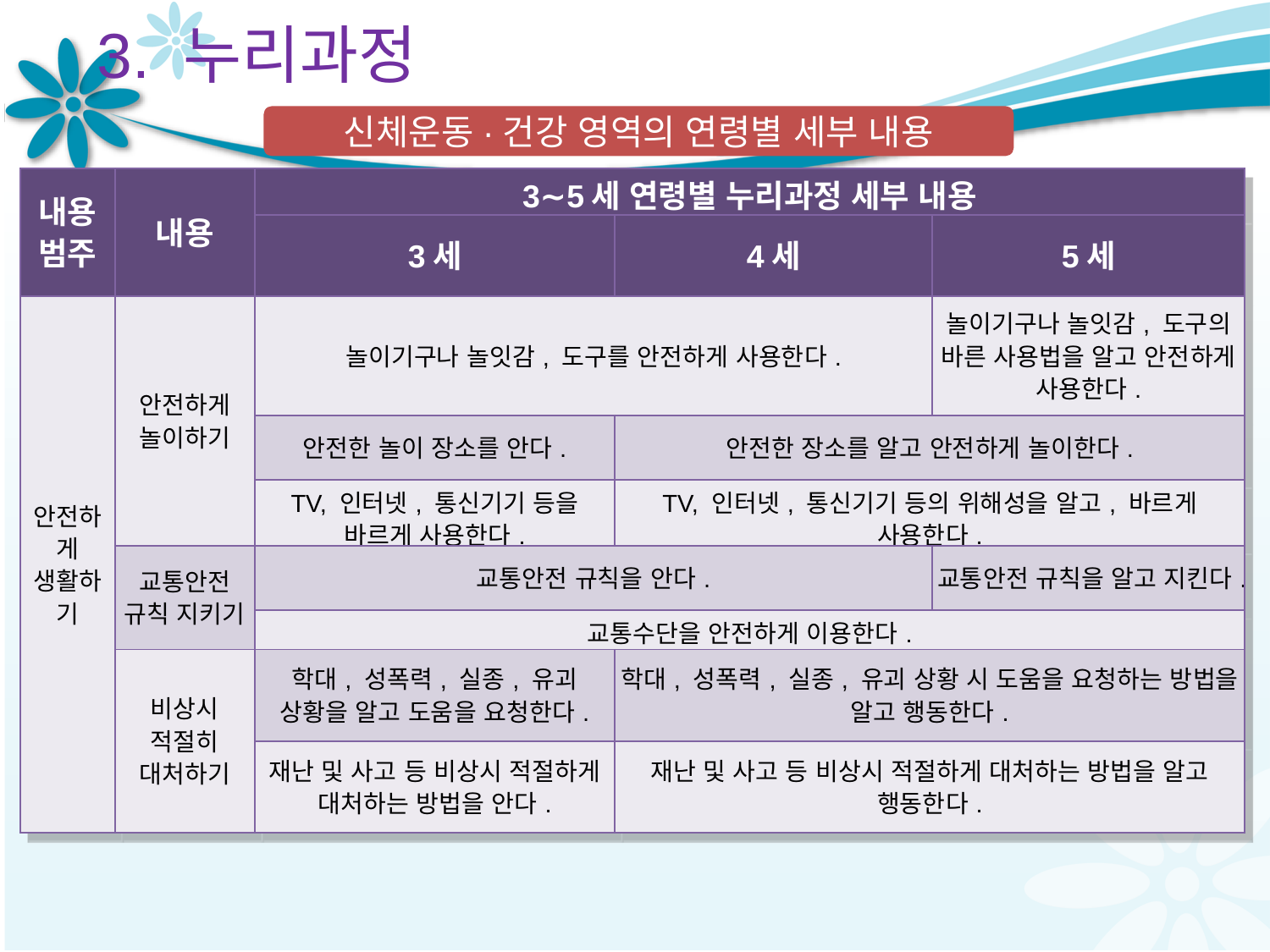

3. 누리과정
신체운동·건강 영역의 연령별 세부 내용
| 내용 범주 | 내용 | 3∼5세 연령별 누리과정 세부 내용 |  |  |
| --- | --- | --- | --- | --- |
|  |  | 3세 | 4세 | 5세 |
| 안전하게 생활하기 | 안전하게 놀이하기 | 놀이기구나 놀잇감, 도구를 안전하게 사용한다. |  | 놀이기구나 놀잇감, 도구의 바른 사용법을 알고 안전하게 사용한다. |
|  |  | 안전한 놀이 장소를 안다. | 안전한 장소를 알고 안전하게 놀이한다. |  |
|  |  | TV, 인터넷, 통신기기 등을 바르게 사용한다. | TV, 인터넷, 통신기기 등의 위해성을 알고, 바르게 사용한다. |  |
|  | 교통안전 규칙 지키기 | 교통안전 규칙을 안다. |  | 교통안전 규칙을 알고 지킨다. |
|  |  | 교통수단을 안전하게 이용한다. |  |  |
|  | 비상시 적절히 대처하기 | 학대, 성폭력, 실종, 유괴 상황을 알고 도움을 요청한다. | 학대, 성폭력, 실종, 유괴 상황 시 도움을 요청하는 방법을 알고 행동한다. |  |
|  |  | 재난 및 사고 등 비상시 적절하게 대처하는 방법을 안다. | 재난 및 사고 등 비상시 적절하게 대처하는 방법을 알고 행동한다. |  |